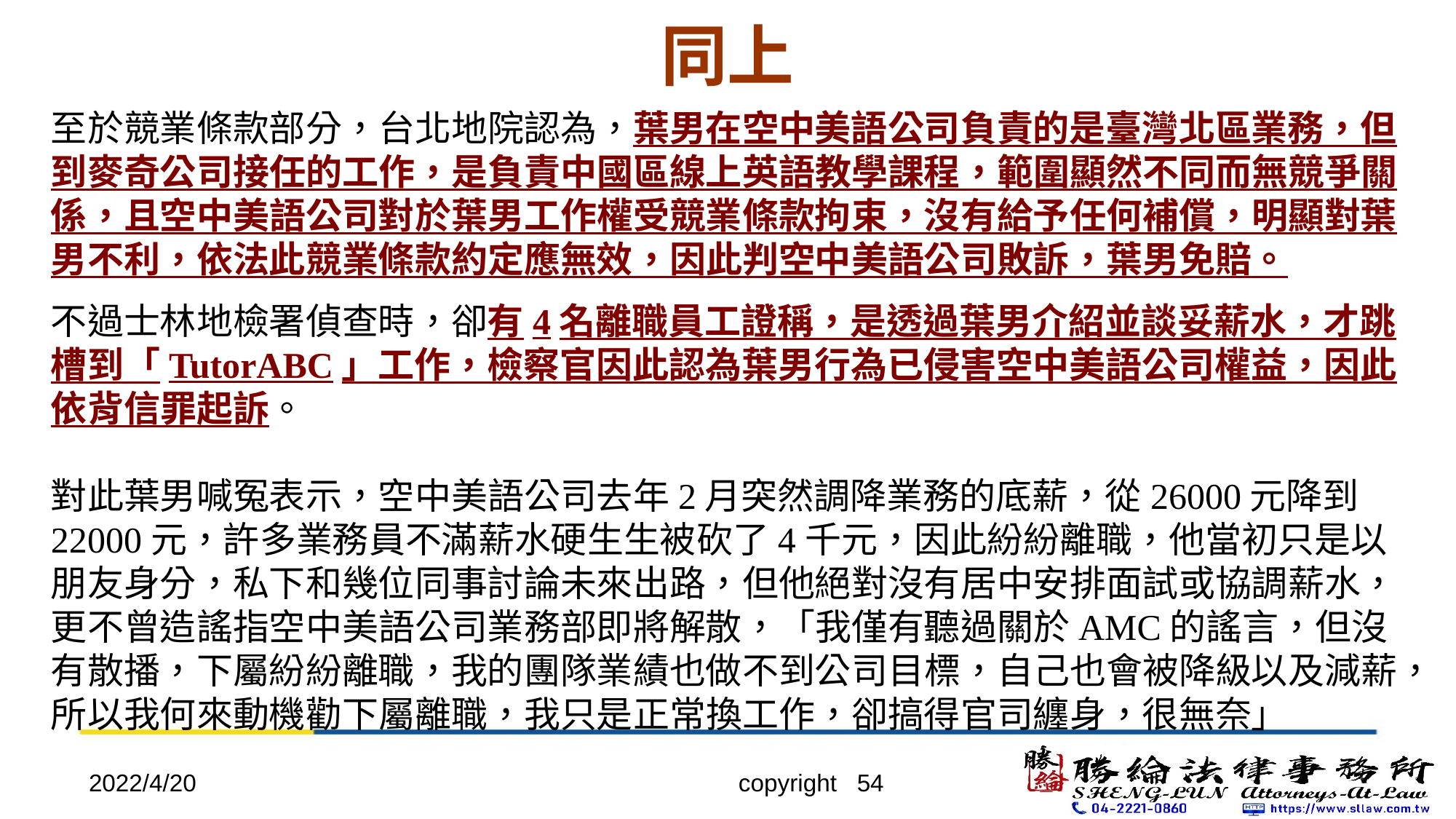

# 同上
至於競業條款部分，台北地院認為，葉男在空中美語公司負責的是臺灣北區業務，但到麥奇公司接任的工作，是負責中國區線上英語教學課程，範圍顯然不同而無競爭關係，且空中美語公司對於葉男工作權受競業條款拘束，沒有給予任何補償，明顯對葉男不利，依法此競業條款約定應無效，因此判空中美語公司敗訴，葉男免賠。

不過士林地檢署偵查時，卻有4名離職員工證稱，是透過葉男介紹並談妥薪水，才跳槽到「TutorABC」工作，檢察官因此認為葉男行為已侵害空中美語公司權益，因此依背信罪起訴。

對此葉男喊冤表示，空中美語公司去年2月突然調降業務的底薪，從26000元降到22000元，許多業務員不滿薪水硬生生被砍了4千元，因此紛紛離職，他當初只是以朋友身分，私下和幾位同事討論未來出路，但他絕對沒有居中安排面試或協調薪水，更不曾造謠指空中美語公司業務部即將解散，「我僅有聽過關於AMC的謠言，但沒有散播，下屬紛紛離職，我的團隊業績也做不到公司目標，自己也會被降級以及減薪，所以我何來動機勸下屬離職，我只是正常換工作，卻搞得官司纏身，很無奈」

2022/4/20
copyright   54